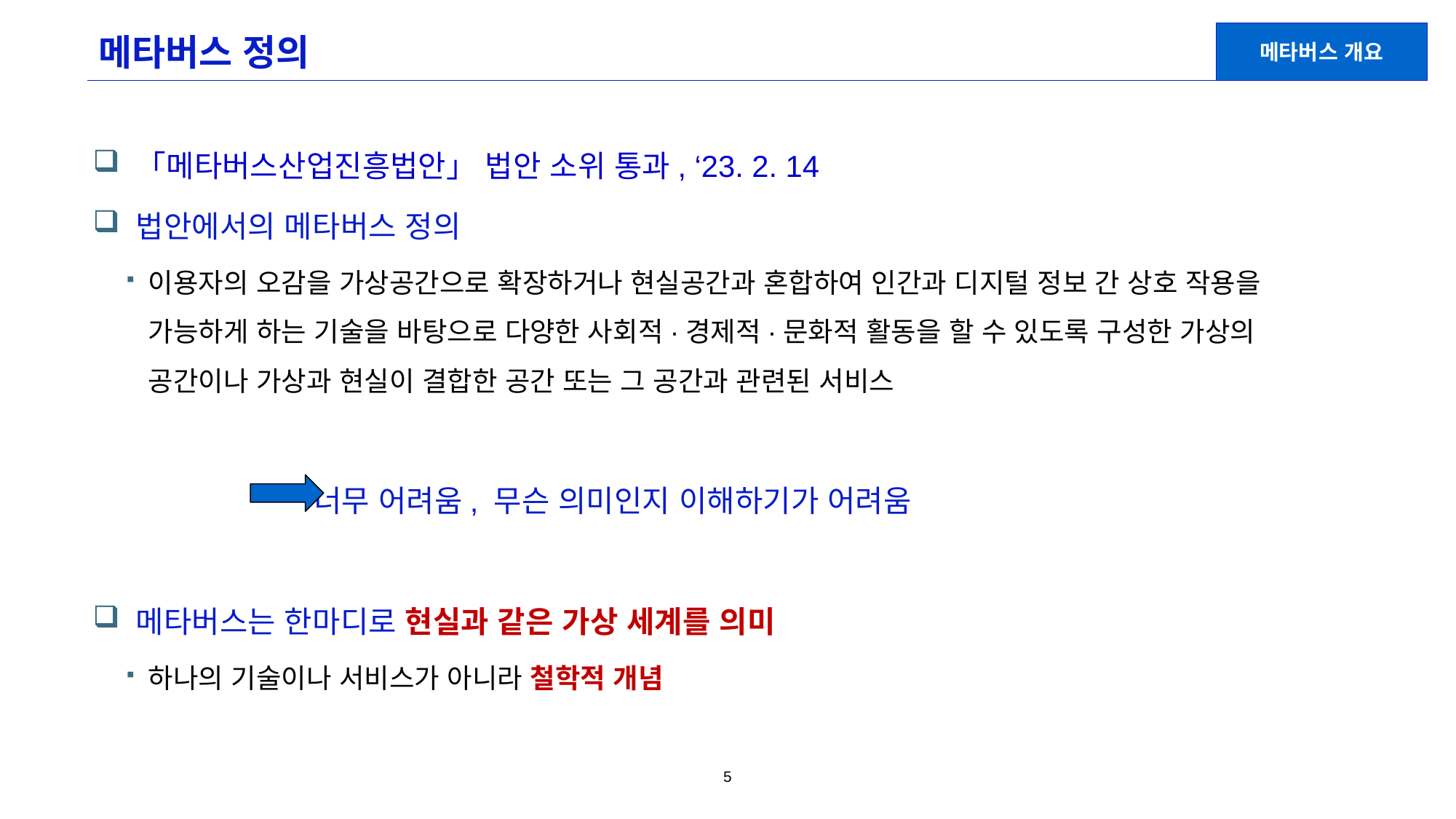

# 메타버스 정의
메타버스 개요
「메타버스산업진흥법안」 법안 소위 통과, ‘23. 2. 14
법안에서의 메타버스 정의
이용자의 오감을 가상공간으로 확장하거나 현실공간과 혼합하여 인간과 디지털 정보 간 상호 작용을 가능하게 하는 기술을 바탕으로 다양한 사회적·경제적·문화적 활동을 할 수 있도록 구성한 가상의 공간이나 가상과 현실이 결합한 공간 또는 그 공간과 관련된 서비스

                         너무 어려움, 무슨 의미인지 이해하기가 어려움

메타버스는 한마디로 현실과 같은 가상 세계를 의미
하나의 기술이나 서비스가 아니라 철학적 개념